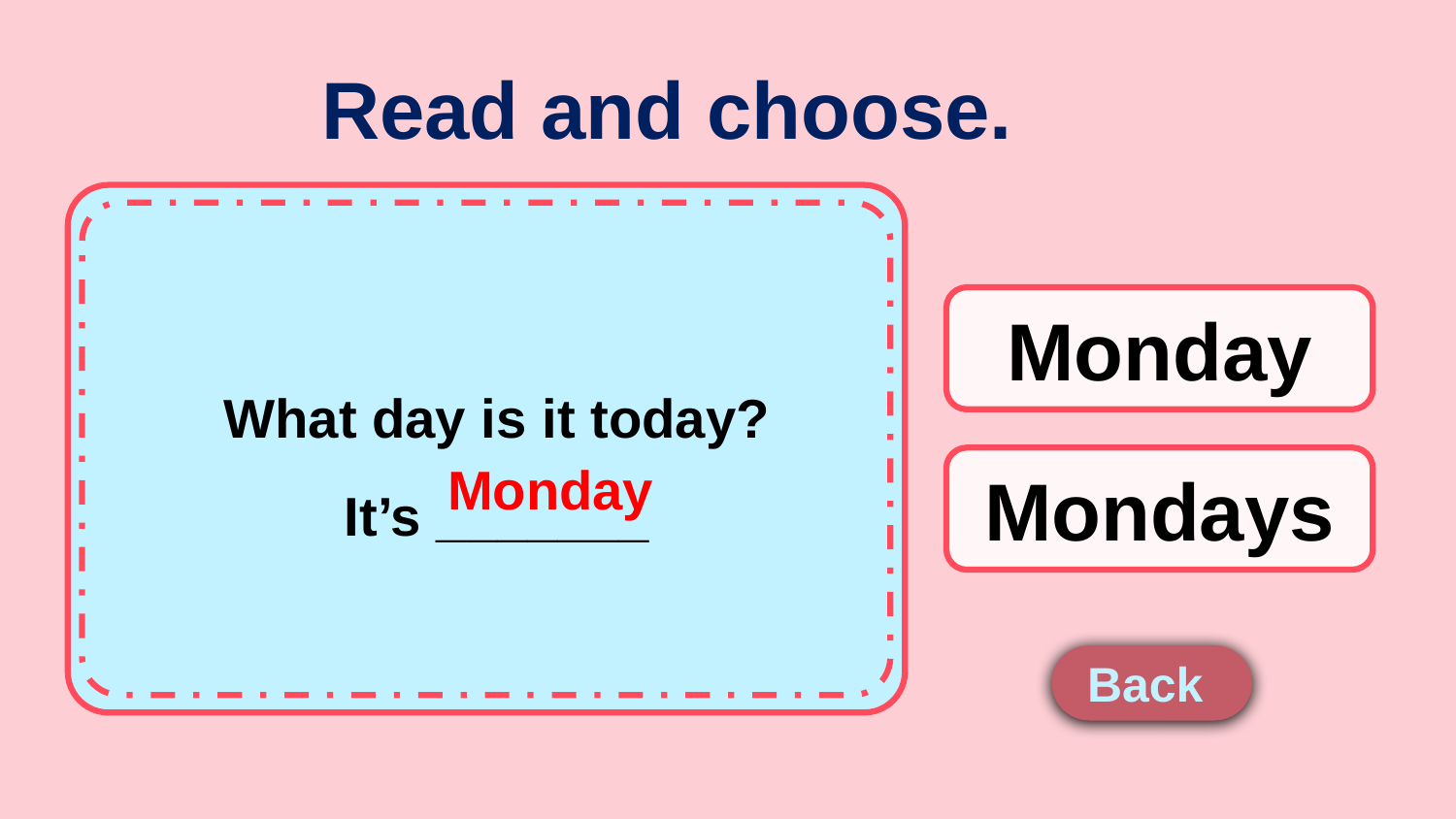

Read and choose.

请替换文字内容，添加相关标题，修改文字内容，也可以直接复制你的内容到此。请替换文字内容，添加相关标题，修改文字内容，也可以直接复制你的内容到此。请替换文字内容，添加相关标题，修改文字内容，也可以直接复制你的内容到此。
Monday
What day is it today?
It’s _______
Monday
Mondays
Back